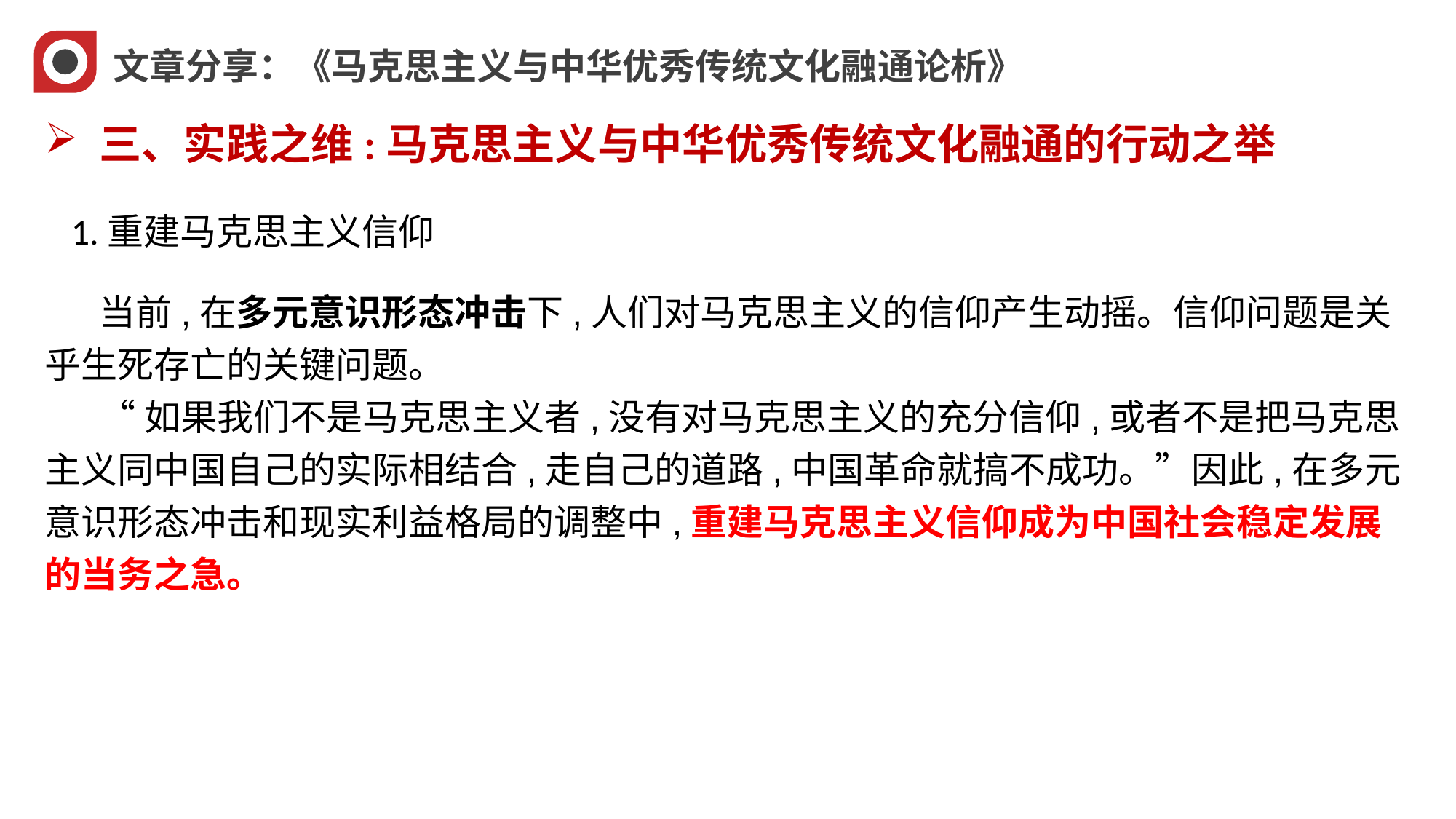

文章分享：《马克思主义与中华优秀传统文化融通论析》
三、实践之维:马克思主义与中华优秀传统文化融通的行动之举
1.重建马克思主义信仰
当前,在多元意识形态冲击下,人们对马克思主义的信仰产生动摇。信仰问题是关乎生死存亡的关键问题。
“如果我们不是马克思主义者,没有对马克思主义的充分信仰,或者不是把马克思主义同中国自己的实际相结合,走自己的道路,中国革命就搞不成功。”因此,在多元意识形态冲击和现实利益格局的调整中,重建马克思主义信仰成为中国社会稳定发展的当务之急。